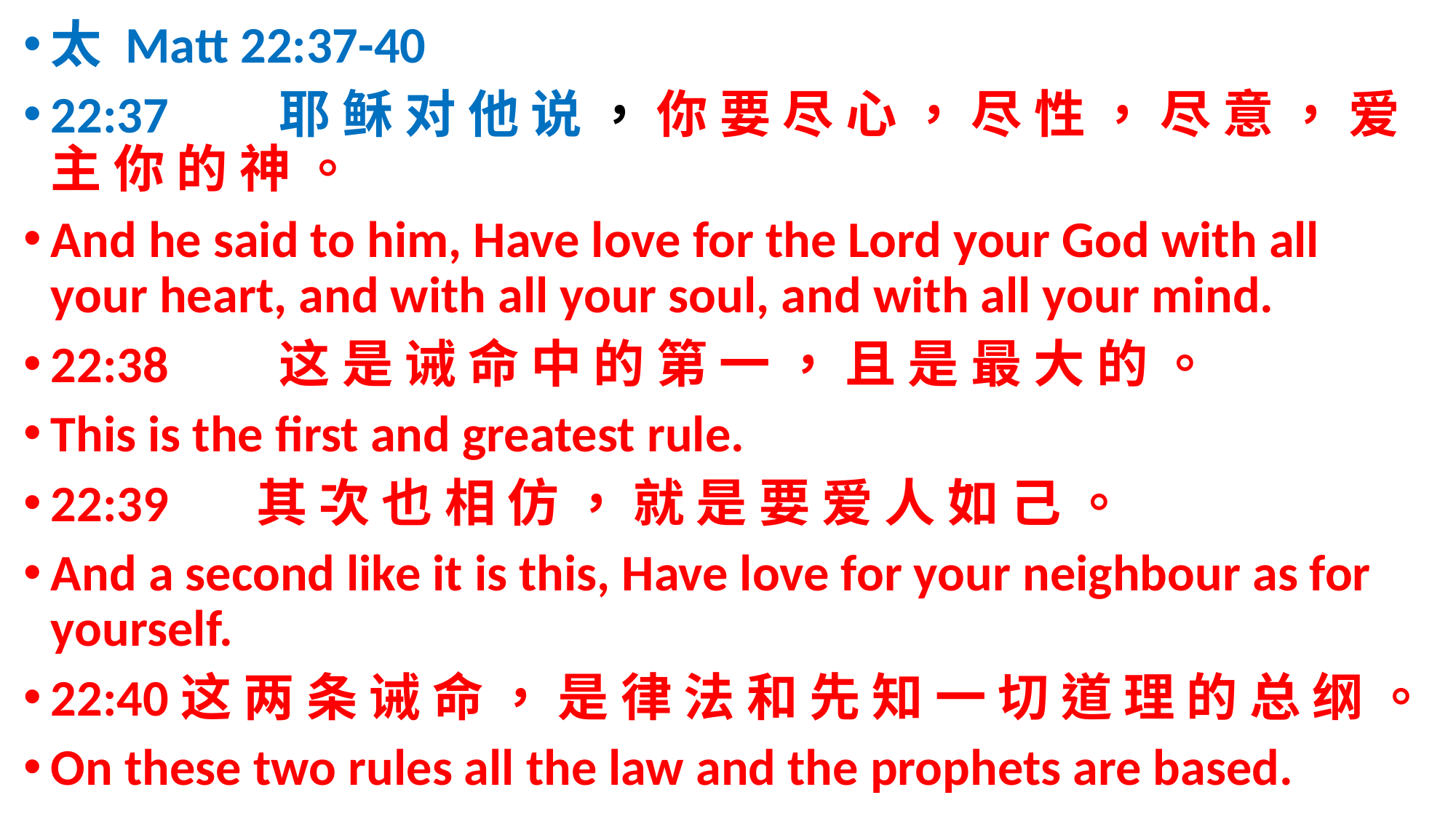

太 Matt 22:37-40
22:37	 耶 稣 对 他 说 ， 你 要 尽 心 ， 尽 性 ， 尽 意 ， 爱 主 你 的 神 。
And he said to him, Have love for the Lord your God with all your heart, and with all your soul, and with all your mind.
22:38	 这 是 诫 命 中 的 第 一 ， 且 是 最 大 的 。
This is the first and greatest rule.
22:39	其 次 也 相 仿 ， 就 是 要 爱 人 如 己 。
And a second like it is this, Have love for your neighbour as for yourself.
22:40这 两 条 诫 命 ， 是 律 法 和 先 知 一 切 道 理 的 总 纲 。
On these two rules all the law and the prophets are based.